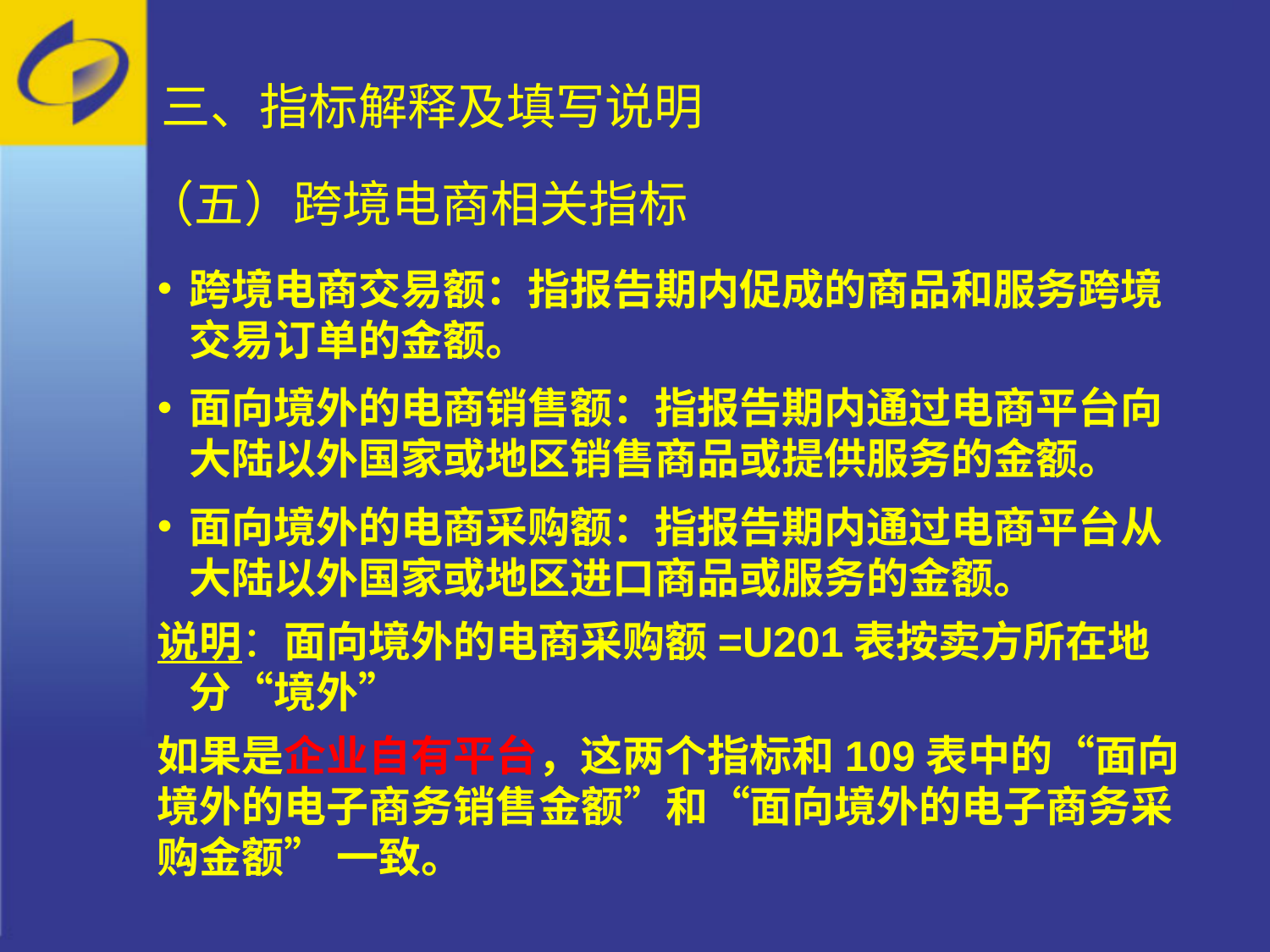

三、指标解释及填写说明
（五）跨境电商相关指标
跨境电商交易额：指报告期内促成的商品和服务跨境交易订单的金额。
面向境外的电商销售额：指报告期内通过电商平台向大陆以外国家或地区销售商品或提供服务的金额。
面向境外的电商采购额：指报告期内通过电商平台从大陆以外国家或地区进口商品或服务的金额。
说明：面向境外的电商采购额=U201表按卖方所在地分“境外”
如果是企业自有平台，这两个指标和109表中的“面向境外的电子商务销售金额”和“面向境外的电子商务采购金额” 一致。